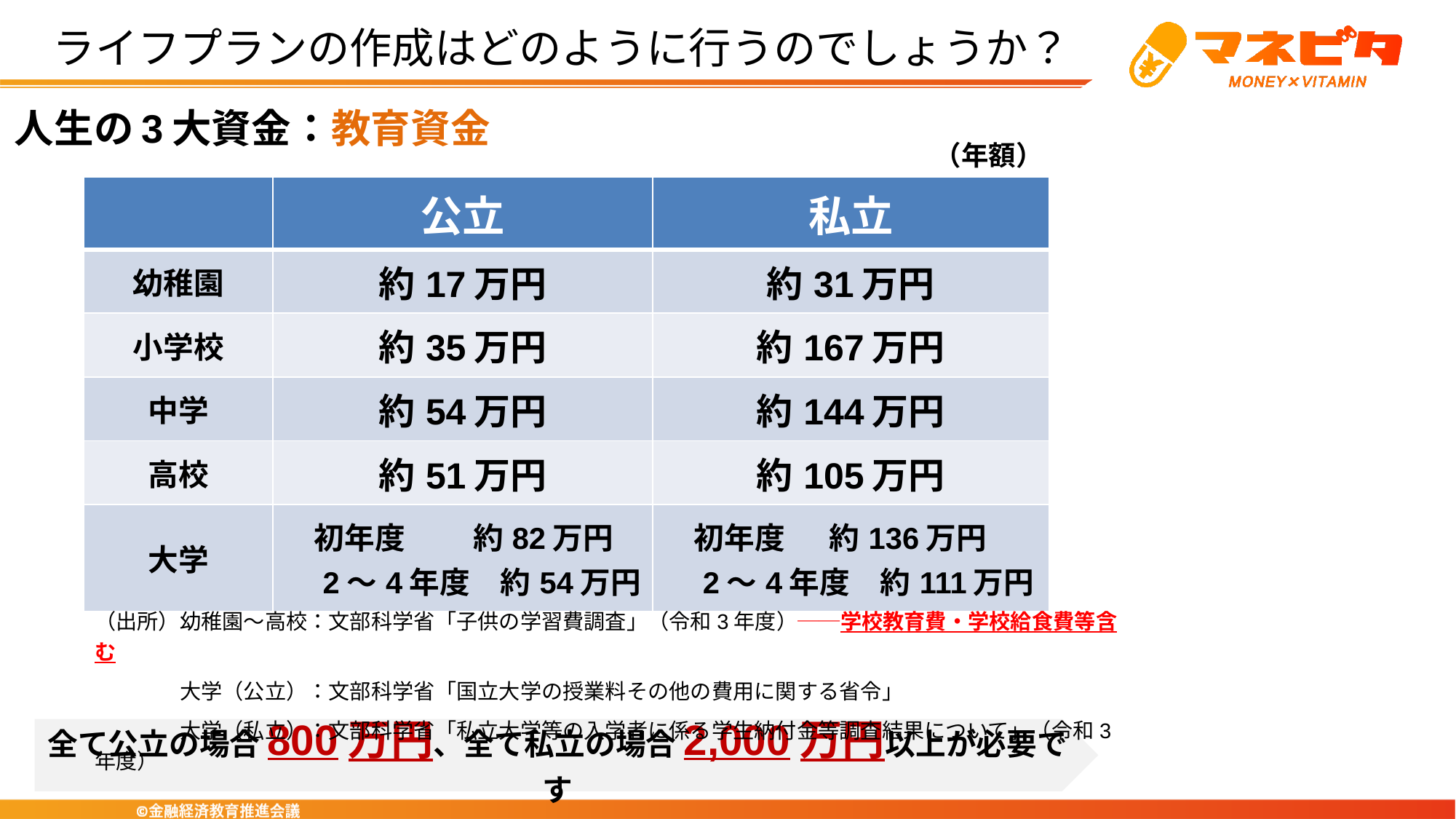

ライフプランの作成はどのように行うのでしょうか？
人生の3大資金：教育資金
（年額）
|  | 公立 | 私立 |
| --- | --- | --- |
| 幼稚園 | 約17万円 | 約31万円 |
| 小学校 | 約35万円 | 約167万円 |
| 中学 | 約54万円 | 約144万円 |
| 高校 | 約51万円 | 約105万円 |
| 大学 | 初年度　　 約82万円 　2～4年度　約54万円 | 初年度　 約136万円 　2～4年度　約111万円 |
（出所）幼稚園～高校：文部科学省「子供の学習費調査」（令和3年度）──学校教育費・学校給食費等含む
　　　　大学（公立）：文部科学省「国立大学の授業料その他の費用に関する省令」
　　　　大学（私立）：文部科学省「私立大学等の入学者に係る学生納付金等調査結果について」（令和3年度）

全て公立の場合800万円、全て私立の場合2,000万円以上が必要です